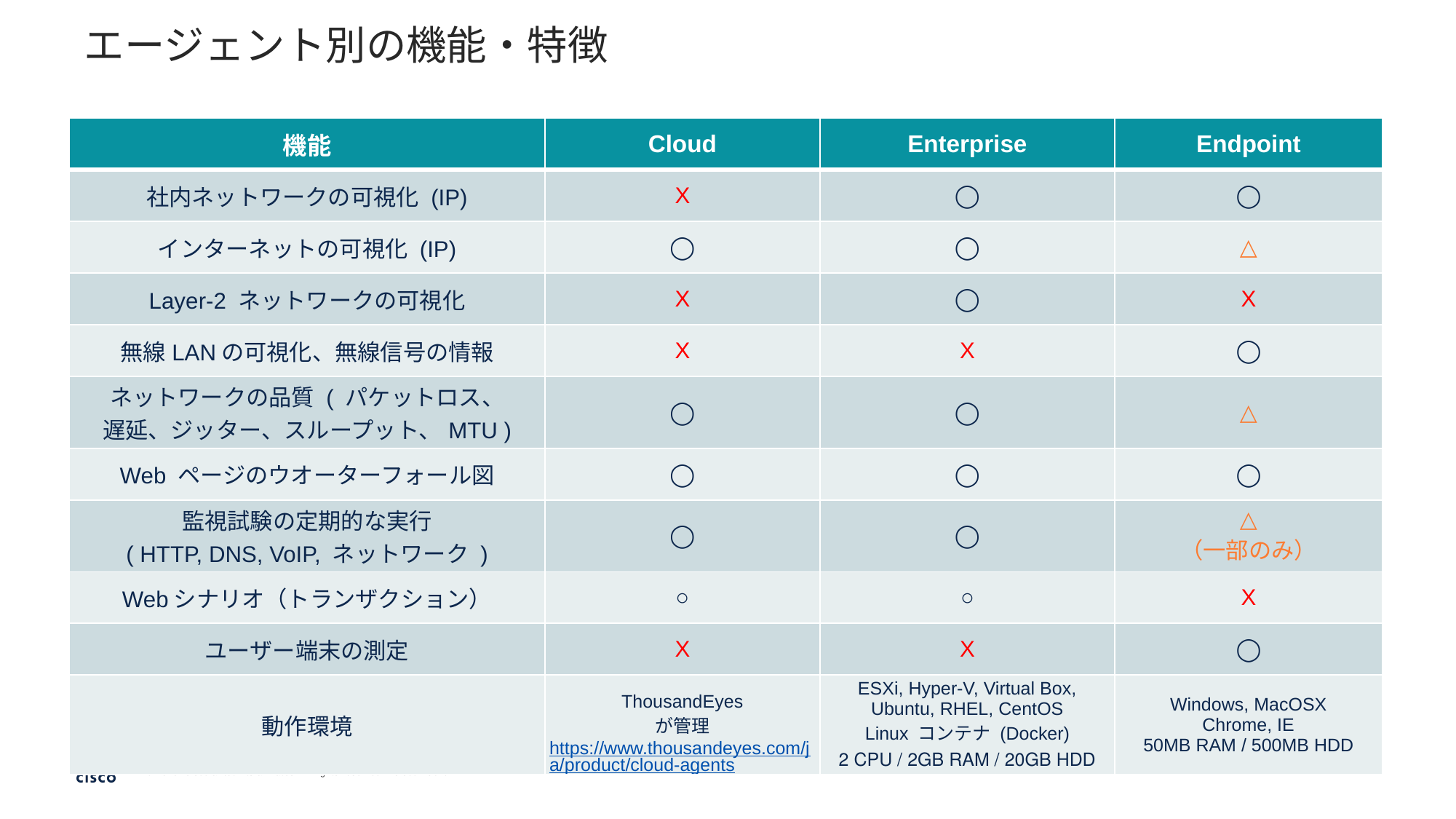

エージェント別の機能・特徴
| 機能 | Cloud | Enterprise | Endpoint |
| --- | --- | --- | --- |
| 社内ネットワークの可視化 (IP) | X | ◯ | ◯ |
| インターネットの可視化 (IP) | ◯ | ◯ | △ |
| Layer-2 ネットワークの可視化 | X | ◯ | X |
| 無線LANの可視化、無線信号の情報 | X | X | ◯ |
| ネットワークの品質 ( パケットロス、 遅延、ジッター、スループット、MTU ) | ◯ | ◯ | △ |
| Web ページのウオーターフォール図 | ◯ | ◯ | ◯ |
| 監視試験の定期的な実行 ( HTTP, DNS, VoIP, ネットワーク ) | ◯ | ◯ | △ （一部のみ） |
| Webシナリオ（トランザクション） | ○ | ○ | X |
| ユーザー端末の測定 | X | X | ◯ |
| 動作環境 | ThousandEyes が管理 https://www.thousandeyes.com/ja/product/cloud-agents | ESXi, Hyper-V, Virtual Box, Ubuntu, RHEL, CentOS Linux コンテナ (Docker) 2 CPU / 2GB RAM / 20GB HDD | Windows, MacOSX Chrome, IE 50MB RAM / 500MB HDD |